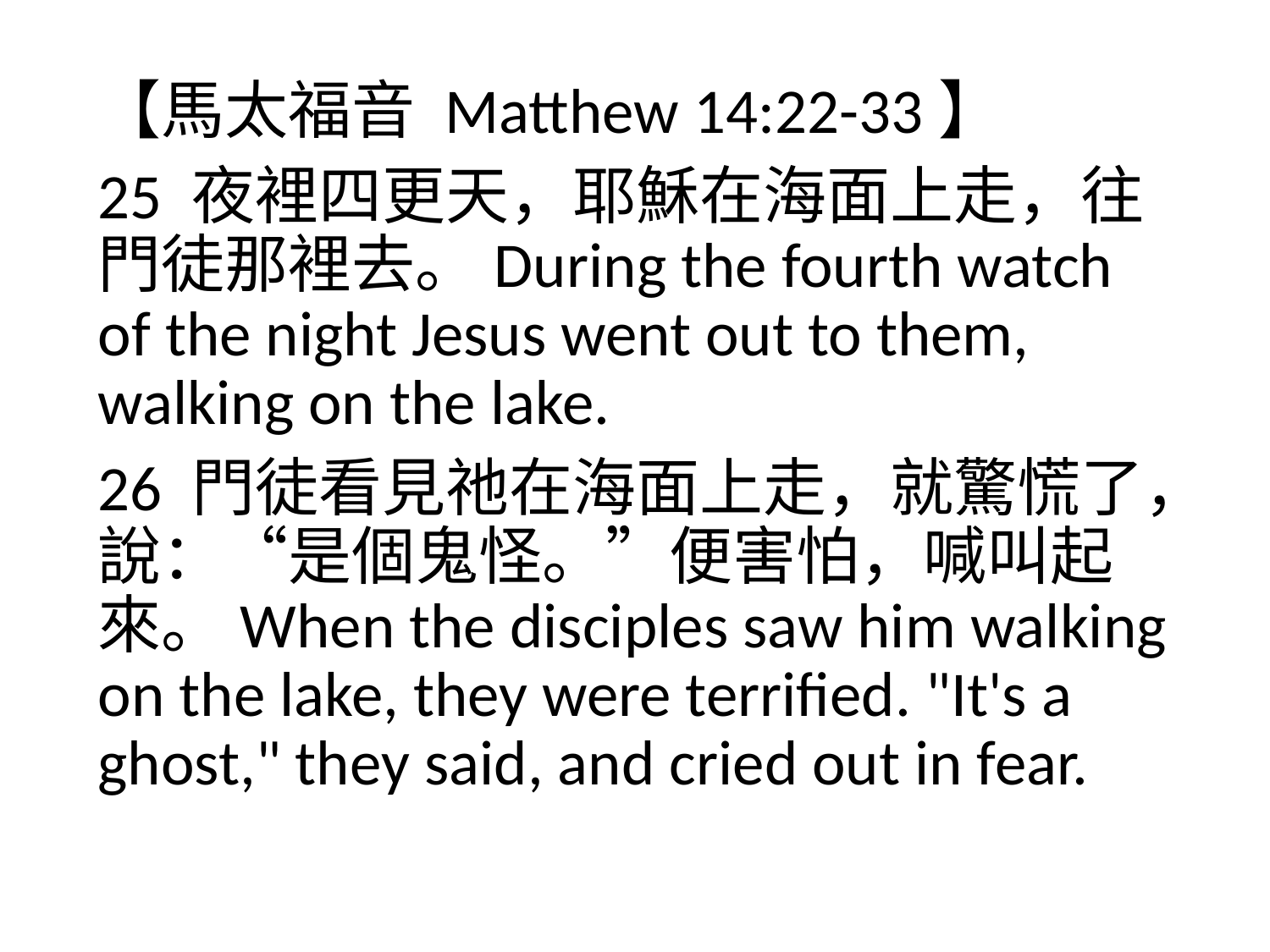

【馬太福音 Matthew 14:22-33】
25 夜裡四更天，耶穌在海面上走，往門徒那裡去。During the fourth watch of the night Jesus went out to them, walking on the lake.
26 門徒看見祂在海面上走，就驚慌了，說：“是個鬼怪。”便害怕，喊叫起來。When the disciples saw him walking on the lake, they were terrified. "It's a ghost," they said, and cried out in fear.